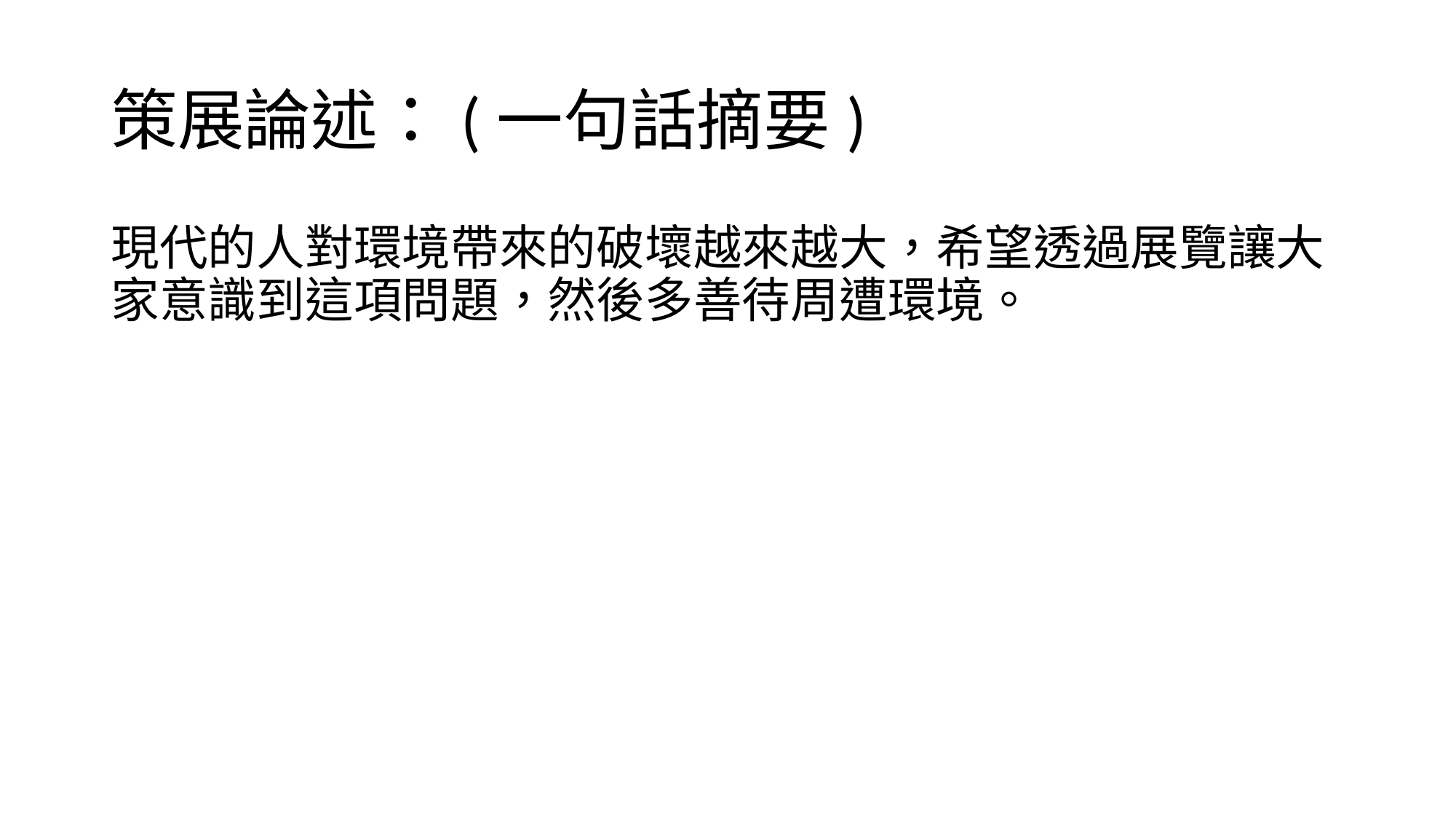

# 策展論述：(一句話摘要)
現代的人對環境帶來的破壞越來越大，希望透過展覽讓大家意識到這項問題，然後多善待周遭環境。